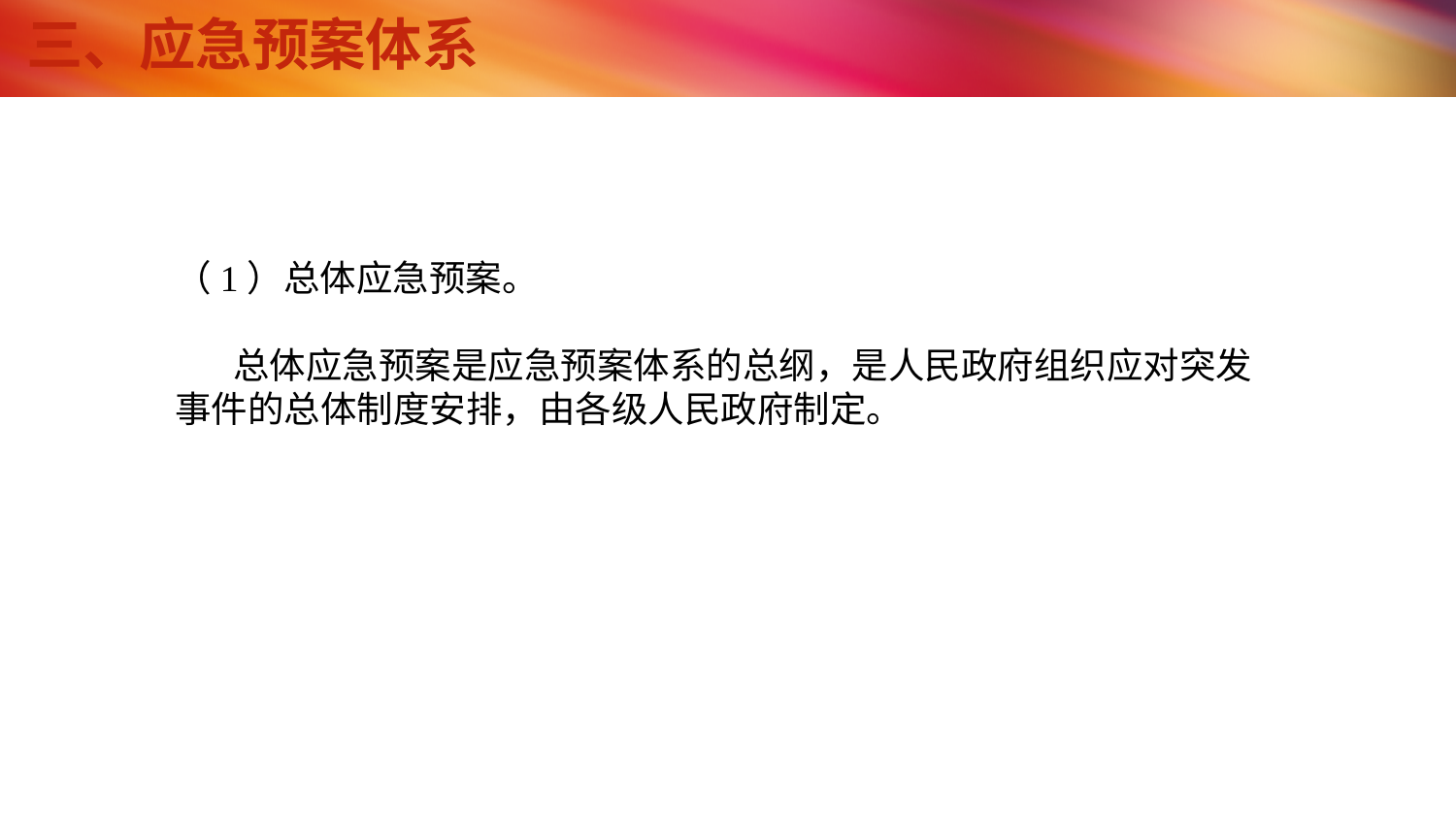

# 三、应急预案体系
（1）总体应急预案。

      总体应急预案是应急预案体系的总纲，是人民政府组织应对突发事件的总体制度安排，由各级人民政府制定。